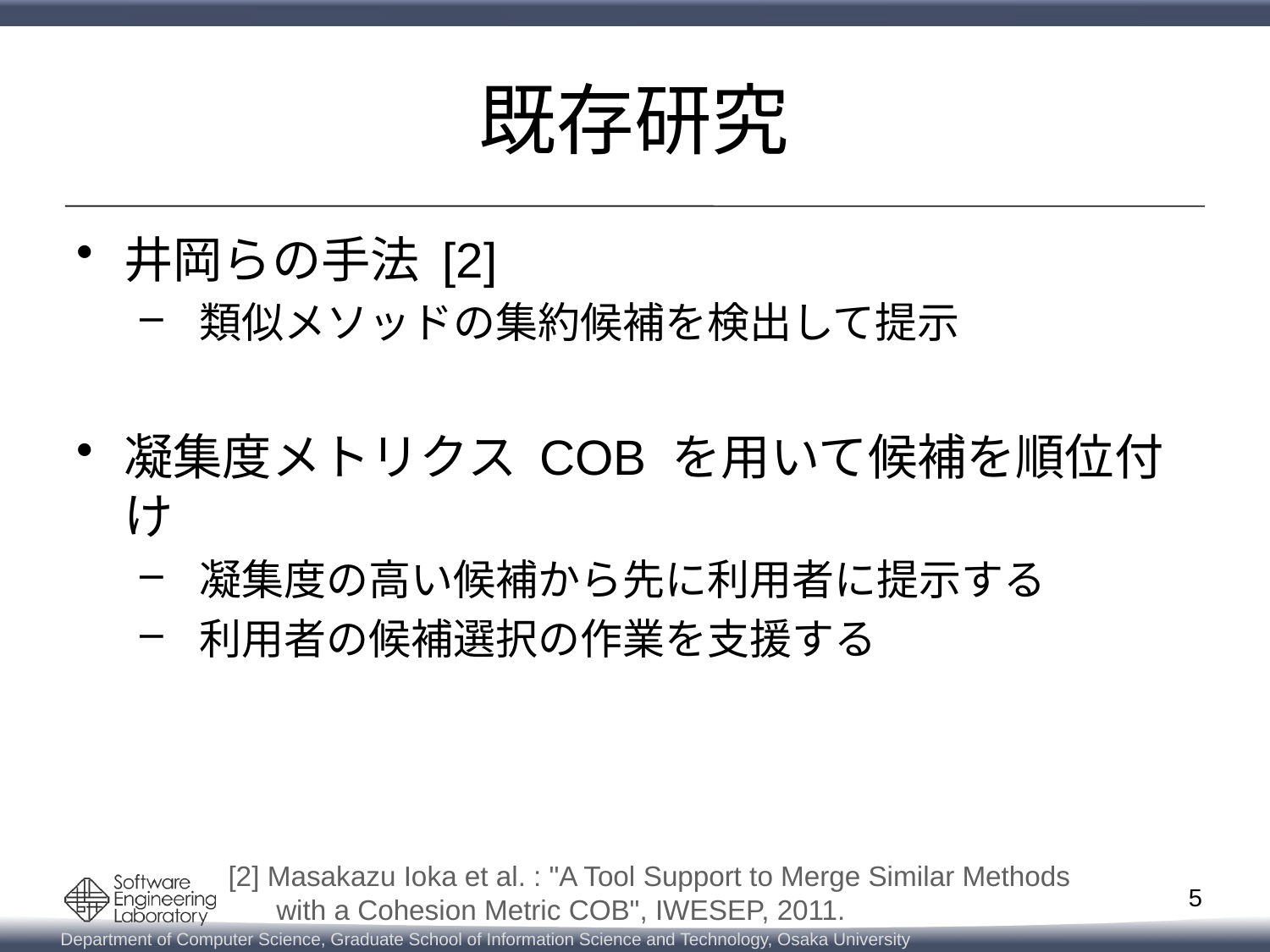

# 既存研究
井岡らの手法 [2]
 類似メソッドの集約候補を検出して提示

凝集度メトリクス COB を用いて候補を順位付け
 凝集度の高い候補から先に利用者に提示する
 利用者の候補選択の作業を支援する

[2] Masakazu Ioka et al. : "A Tool Support to Merge Similar Methods
 　with a Cohesion Metric COB", IWESEP, 2011.
5